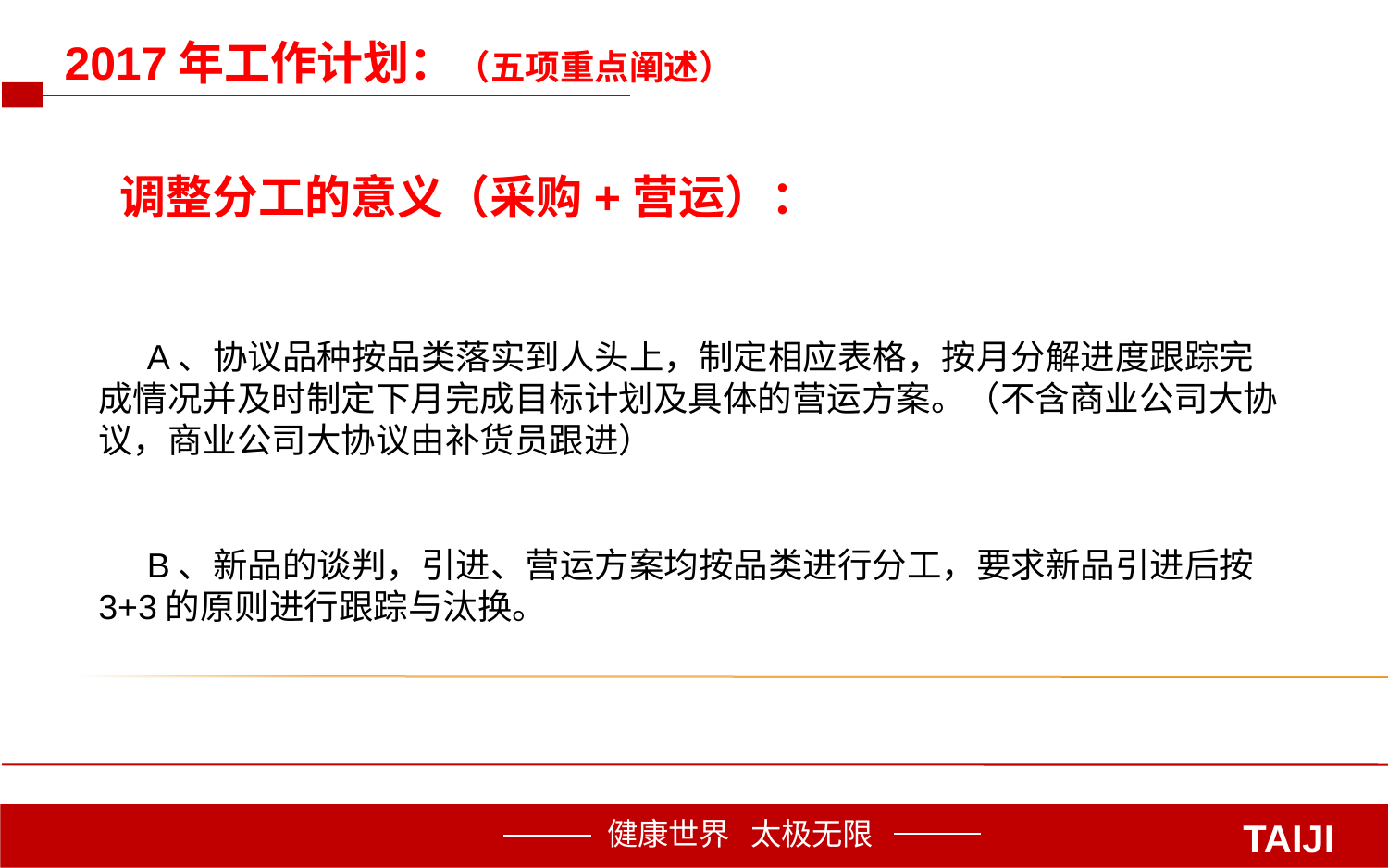

2017年工作计划：（五项重点阐述）

 调整分工的意义（采购+营运）：

     A、协议品种按品类落实到人头上，制定相应表格，按月分解进度跟踪完成情况并及时制定下月完成目标计划及具体的营运方案。（不含商业公司大协议，商业公司大协议由补货员跟进）

     B、新品的谈判，引进、营运方案均按品类进行分工，要求新品引进后按3+3的原则进行跟踪与汰换。

TAIJI
健康世界   太极无限
健康世界   太极无限